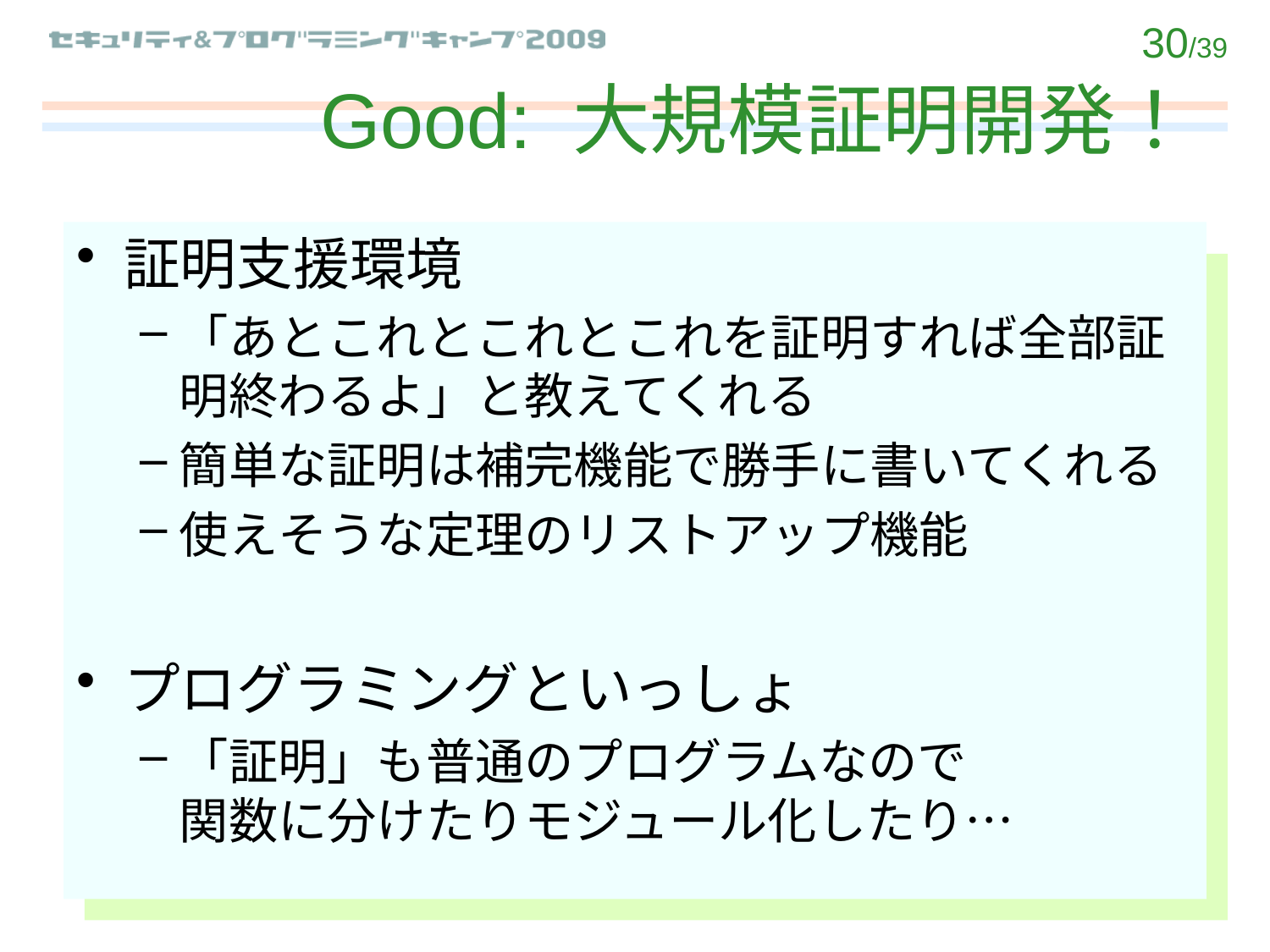

# Good: 大規模証明開発！
証明支援環境
「あとこれとこれとこれを証明すれば全部証明終わるよ」と教えてくれる
簡単な証明は補完機能で勝手に書いてくれる
使えそうな定理のリストアップ機能

プログラミングといっしょ
「証明」も普通のプログラムなので
関数に分けたりモジュール化したり…